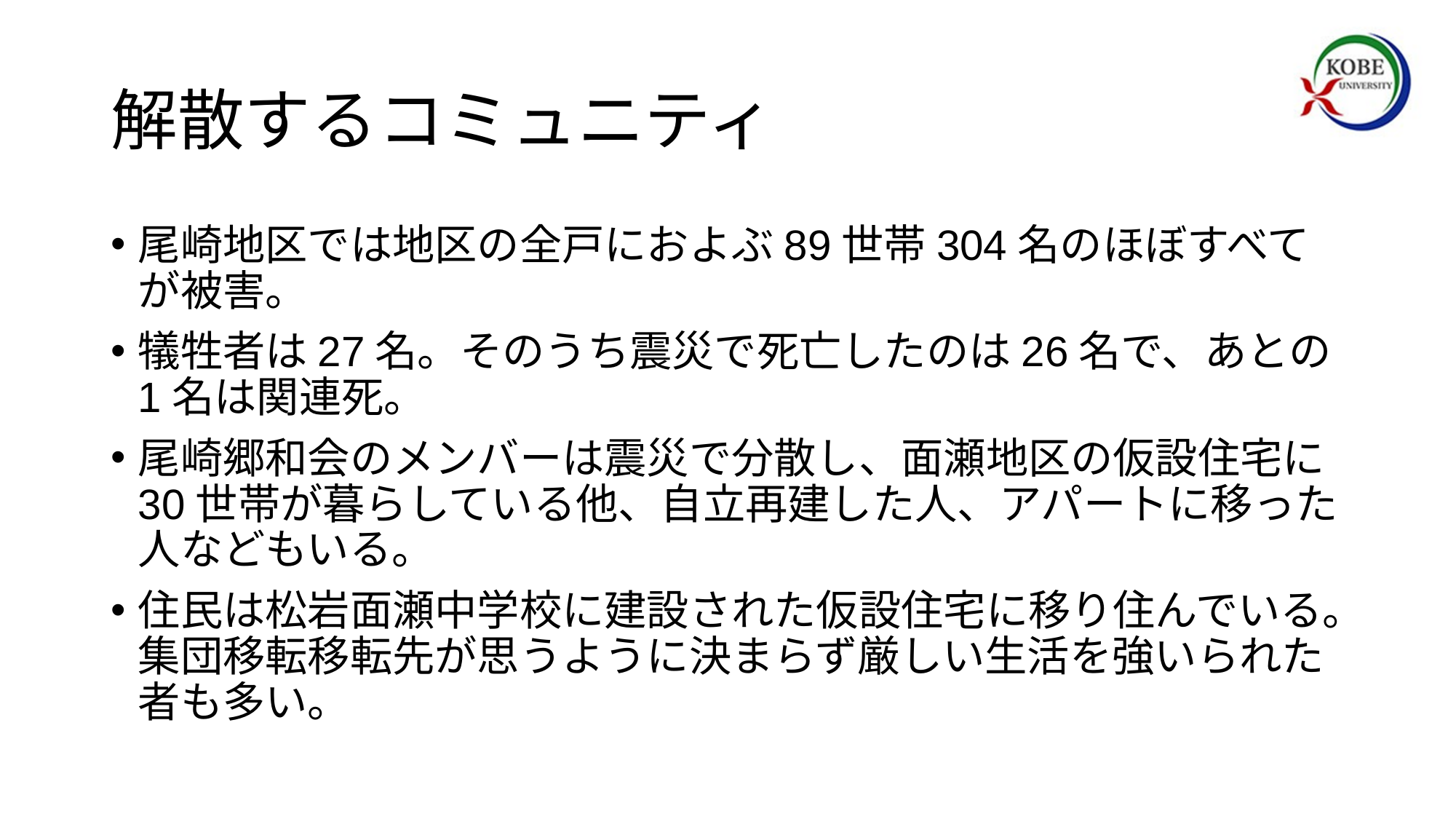

# 解散するコミュニティ
尾崎地区では地区の全戸におよぶ89世帯304名のほぼすべてが被害。
犠牲者は27名。そのうち震災で死亡したのは26名で、あとの1名は関連死。
尾崎郷和会のメンバーは震災で分散し、面瀬地区の仮設住宅に30世帯が暮らしている他、自立再建した人、アパートに移った人などもいる。
住民は松岩面瀬中学校に建設された仮設住宅に移り住んでいる。集団移転移転先が思うように決まらず厳しい生活を強いられた者も多い。